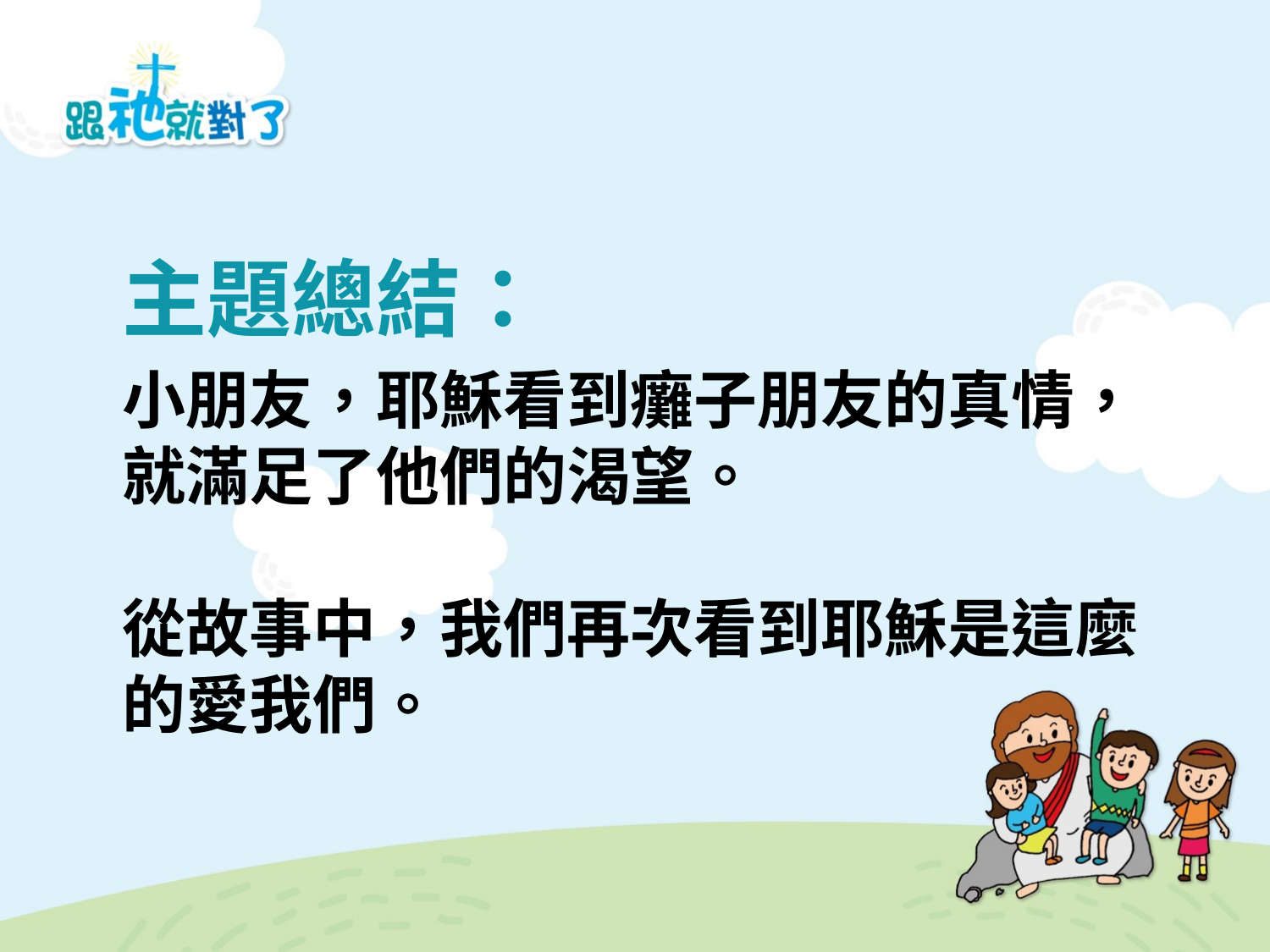

主題總結：
小朋友，耶穌看到癱子朋友的真情，就滿足了他們的渴望。

從故事中，我們再次看到耶穌是這麼的愛我們。